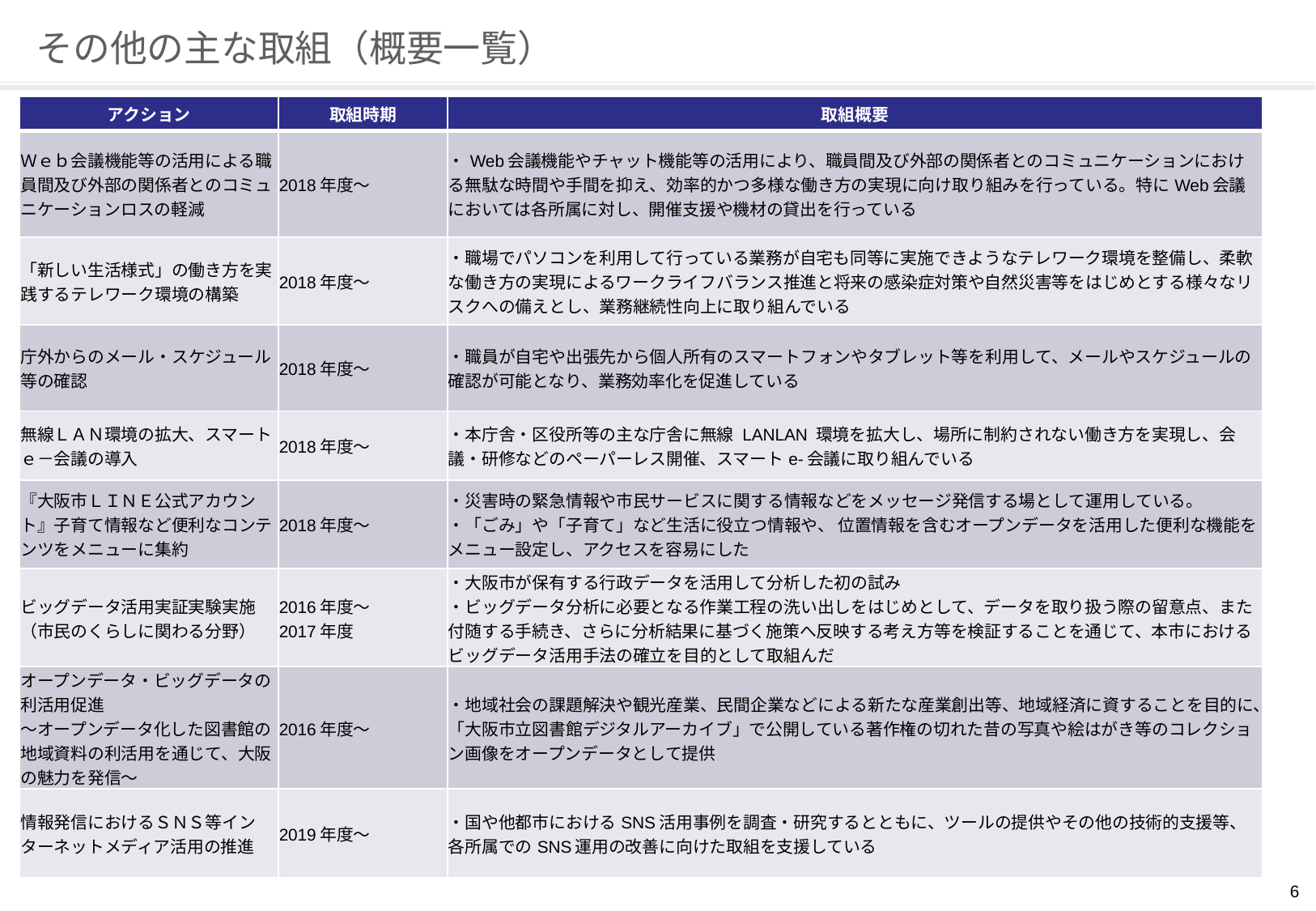

# その他の主な取組（概要一覧）
| アクション | 取組時期 | 取組概要 |
| --- | --- | --- |
| Ｗｅｂ会議機能等の活用による職員間及び外部の関係者とのコミュニケーションロスの軽減 | 2018年度～ | ・Web会議機能やチャット機能等の活用により、職員間及び外部の関係者とのコミュニケーションにおける無駄な時間や手間を抑え、効率的かつ多様な働き方の実現に向け取り組みを行っている。特にWeb会議においては各所属に対し、開催支援や機材の貸出を行っている |
| 「新しい生活様式」の働き方を実践するテレワーク環境の構築 | 2018年度～ | ・職場でパソコンを利用して行っている業務が自宅も同等に実施できようなテレワーク環境を整備し、柔軟な働き方の実現によるワークライフバランス推進と将来の感染症対策や自然災害等をはじめとする様々なリスクへの備えとし、業務継続性向上に取り組んでいる |
| 庁外からのメール・スケジュール等の確認 | 2018年度～ | ・職員が自宅や出張先から個人所有のスマートフォンやタブレット等を利用して、メールやスケジュールの確認が可能となり、業務効率化を促進している |
| 無線ＬＡＮ環境の拡大、スマートｅ－会議の導入 | 2018年度～ | ・本庁舎・区役所等の主な庁舎に無線 LANLAN 環境を拡大し、場所に制約されない働き方を実現し、会議・研修などのペーパーレス開催、スマートe-会議に取り組んでいる |
| 『大阪市ＬＩＮＥ公式アカウント』子育て情報など便利なコンテンツをメニューに集約 | 2018年度～ | ・災害時の緊急情報や市民サービスに関する情報などをメッセージ発信する場として運用している。 ・「ごみ」や「子育て」など生活に役立つ情報や、 位置情報を含むオープンデータを活用した便利な機能をメニュー設定し、アクセスを容易にした |
| ビッグデータ活用実証実験実施（市民のくらしに関わる分野） | 2016年度～ 2017年度 | ・⼤阪市が保有する⾏政データを活⽤して分析した初の試み ・ビッグデータ分析に必要となる作業⼯程の洗い出しをはじめとして、データを取り扱う際の留意点、また付随する⼿続き、さらに分析結果に基づく施策へ反映する考え⽅等を検証することを通じて、本市におけるビッグデータ活⽤⼿法の確⽴を⽬的として取組んだ |
| オープンデータ・ビッグデータの利活用促進 ～オープンデータ化した図書館の地域資料の利活用を通じて、大阪の魅力を発信～ | 2016年度～ | ・地域社会の課題解決や観光産業、⺠間企業などによる新たな産業創出等、地域経済に資することを⽬的に、「⼤阪市⽴図書館デジタルアーカイブ」で公開している著作権の切れた昔の写真や絵はがき等のコレクション画像をオープンデータとして提供 |
| 情報発信におけるＳＮＳ等インターネットメディア活用の推進 | 2019年度～ | ・国や他都市におけるSNS活用事例を調査・研究するとともに、ツールの提供やその他の技術的支援等、各所属でのSNS運用の改善に向けた取組を支援している |
6